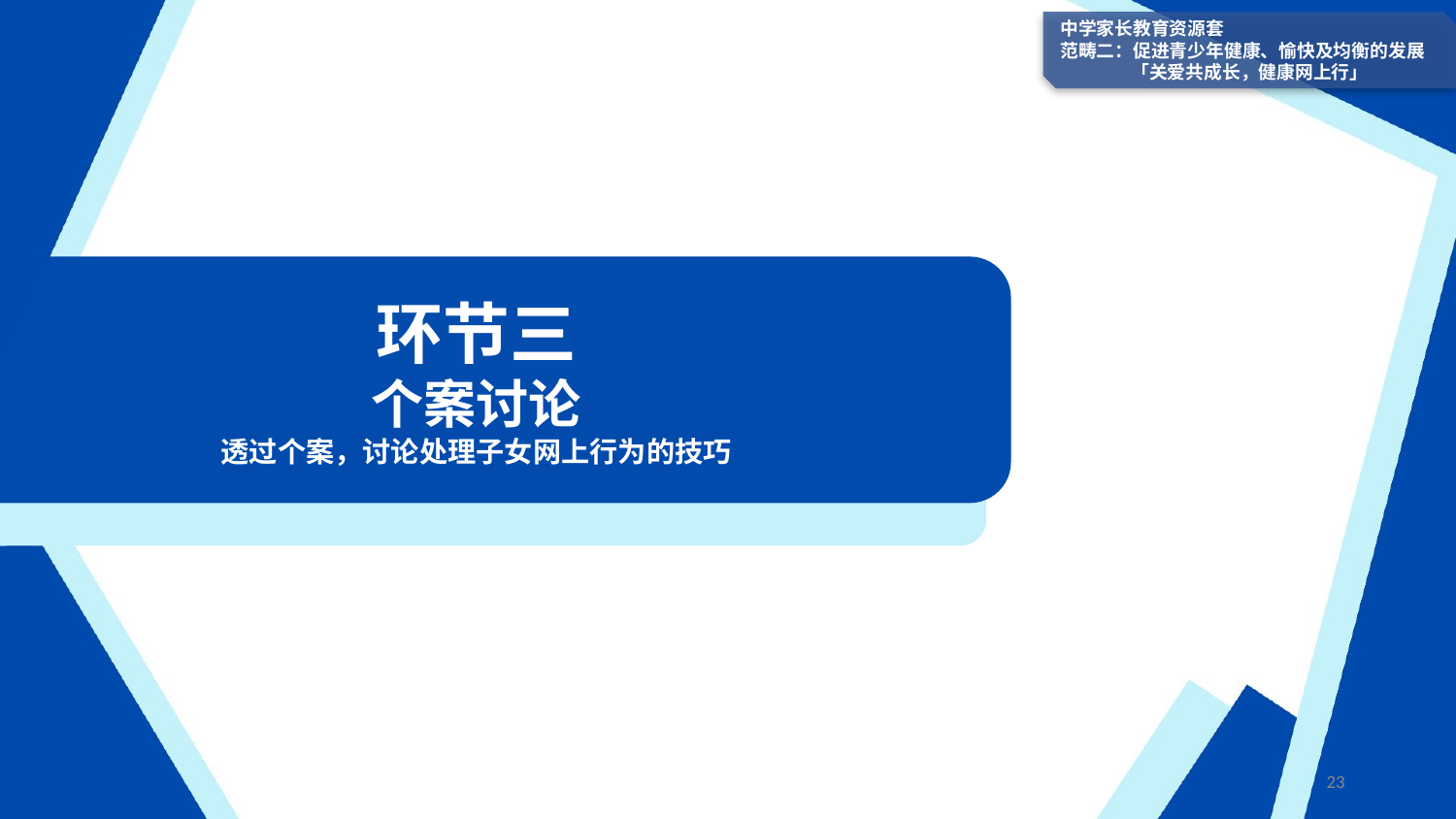

中学家长教育资源套
范畴二：促进青少年健康、愉快及均衡的发展
「关爱共成长，健康网上行」
环节三
个案讨论
透过个案，讨论处理子女网上行为的技巧
23